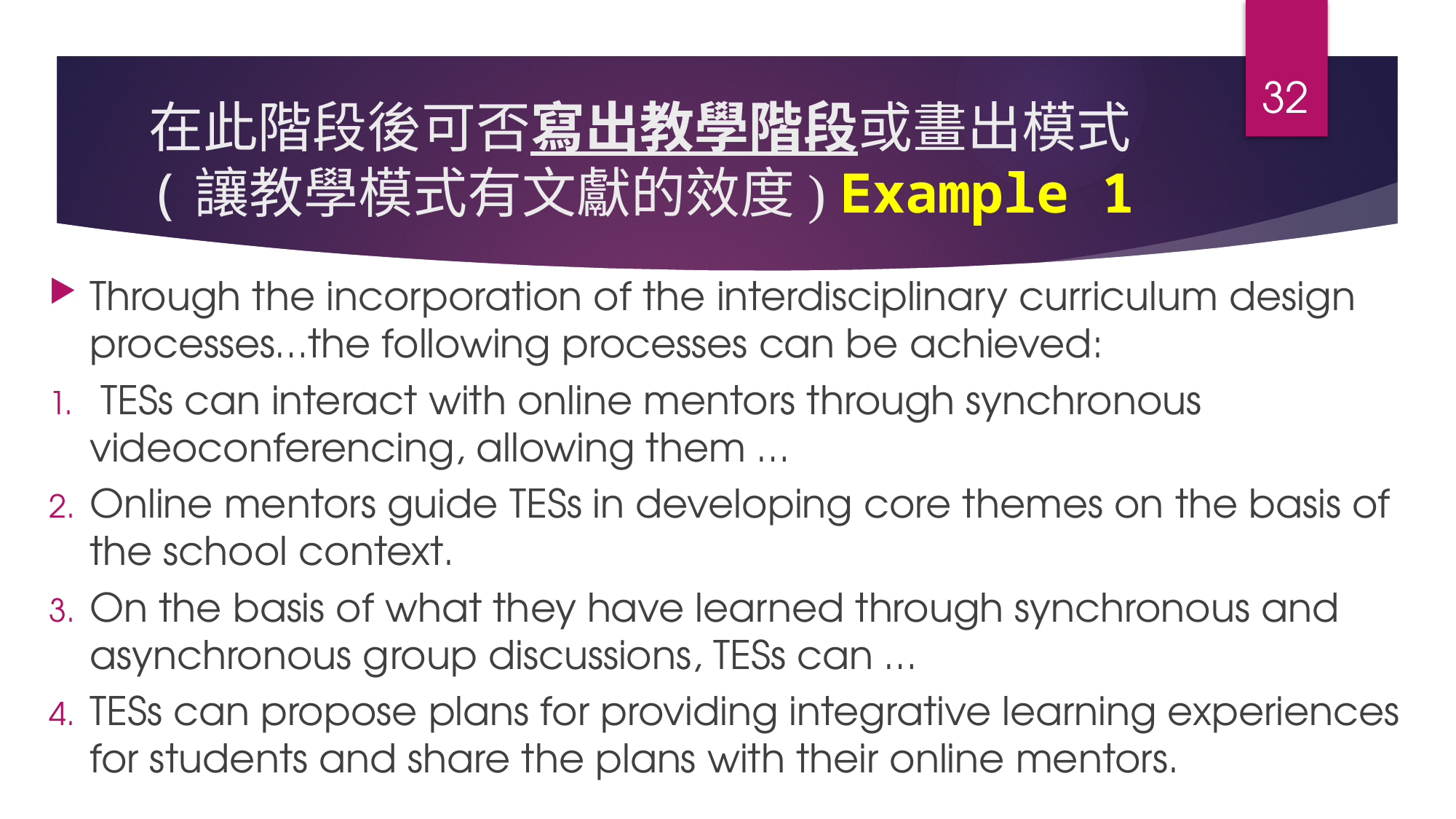

32
# 在此階段後可否寫出教學階段或畫出模式(讓教學模式有文獻的效度) Example 1
Through the incorporation of the interdisciplinary curriculum design processes…the following processes can be achieved:
 TESs can interact with online mentors through synchronous videoconferencing, allowing them …
Online mentors guide TESs in developing core themes on the basis of the school context.
On the basis of what they have learned through synchronous and asynchronous group discussions, TESs can …
TESs can propose plans for providing integrative learning experiences for students and share the plans with their online mentors.